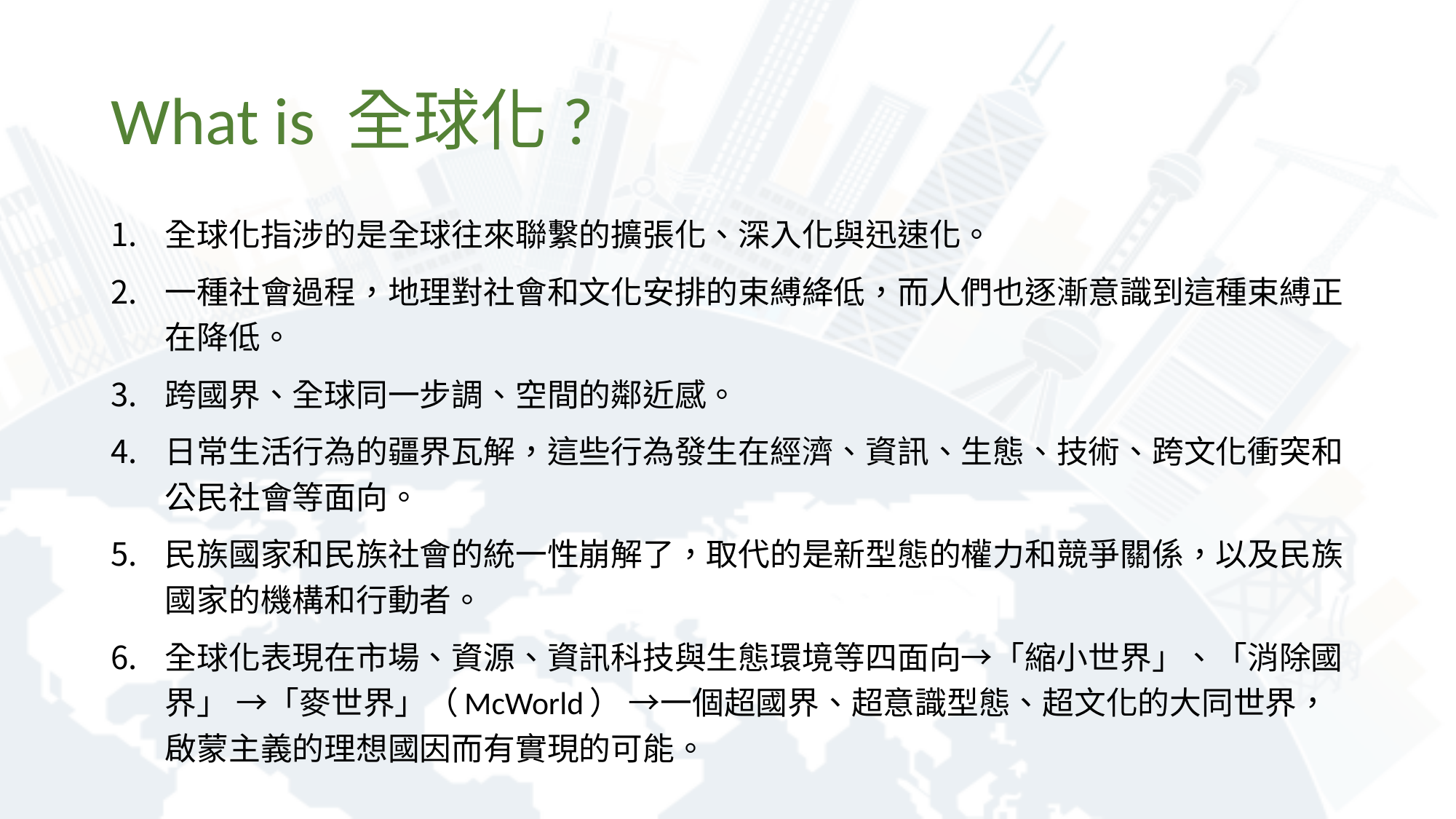

# What is 全球化?
全球化指涉的是全球往來聯繫的擴張化、深入化與迅速化。
一種社會過程，地理對社會和文化安排的束縛絳低，而人們也逐漸意識到這種束縛正在降低。
跨國界、全球同一步調、空間的鄰近感。
日常生活行為的疆界瓦解，這些行為發生在經濟、資訊、生態、技術、跨文化衝突和公民社會等面向。
民族國家和民族社會的統一性崩解了，取代的是新型態的權力和競爭關係，以及民族國家的機構和行動者。
全球化表現在市場、資源、資訊科技與生態環境等四面向→「縮小世界」、「消除國界」 →「麥世界」（McWorld） →一個超國界、超意識型態、超文化的大同世界，啟蒙主義的理想國因而有實現的可能。